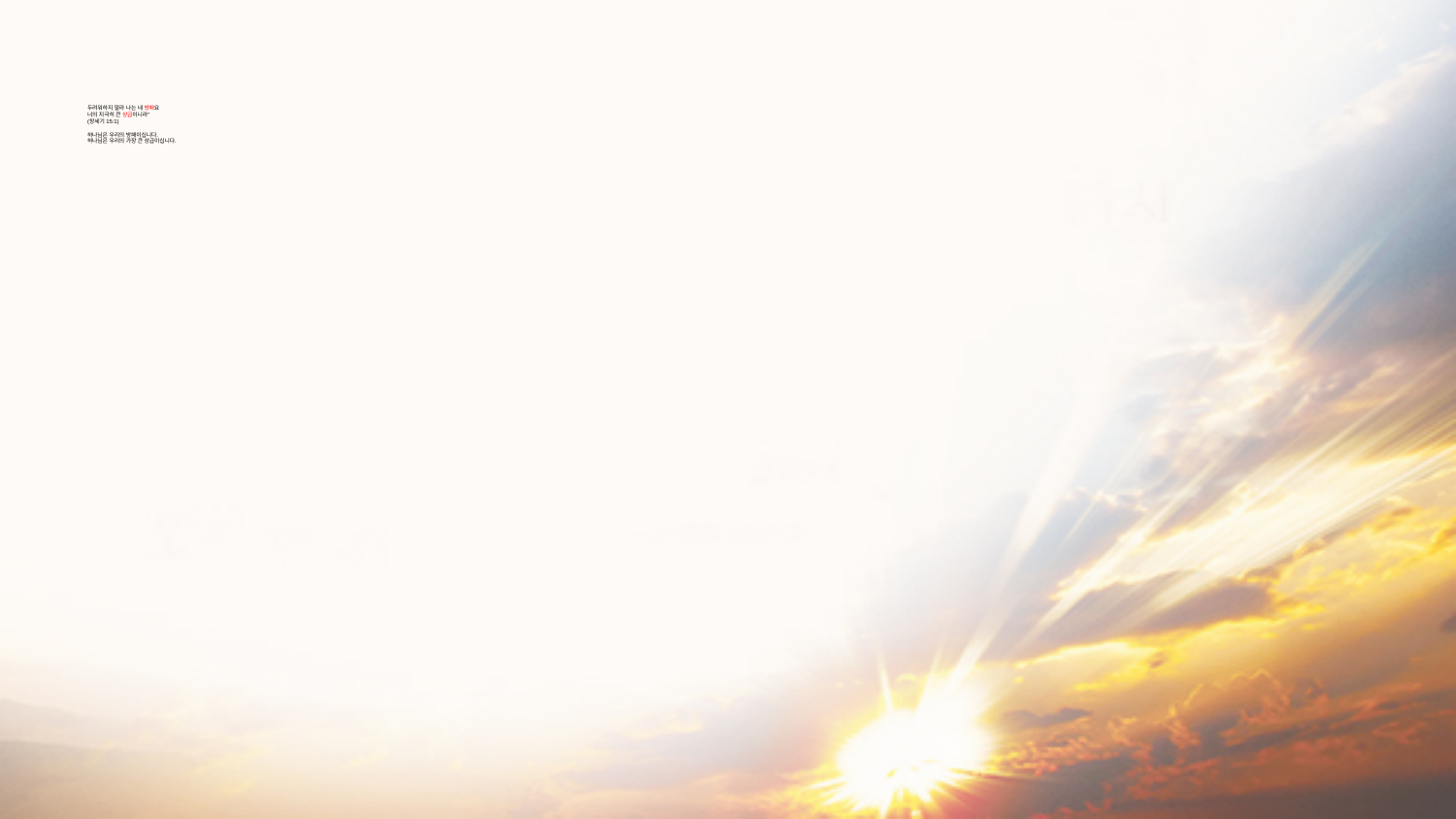

# 두려워하지 말라 나는 네 방패요 너의 지극히 큰 상급이니라"
(창세기 15:1)

하나님은 우리의 방패이십니다.
하나님은 우리의 가장 큰 상급이십니다.